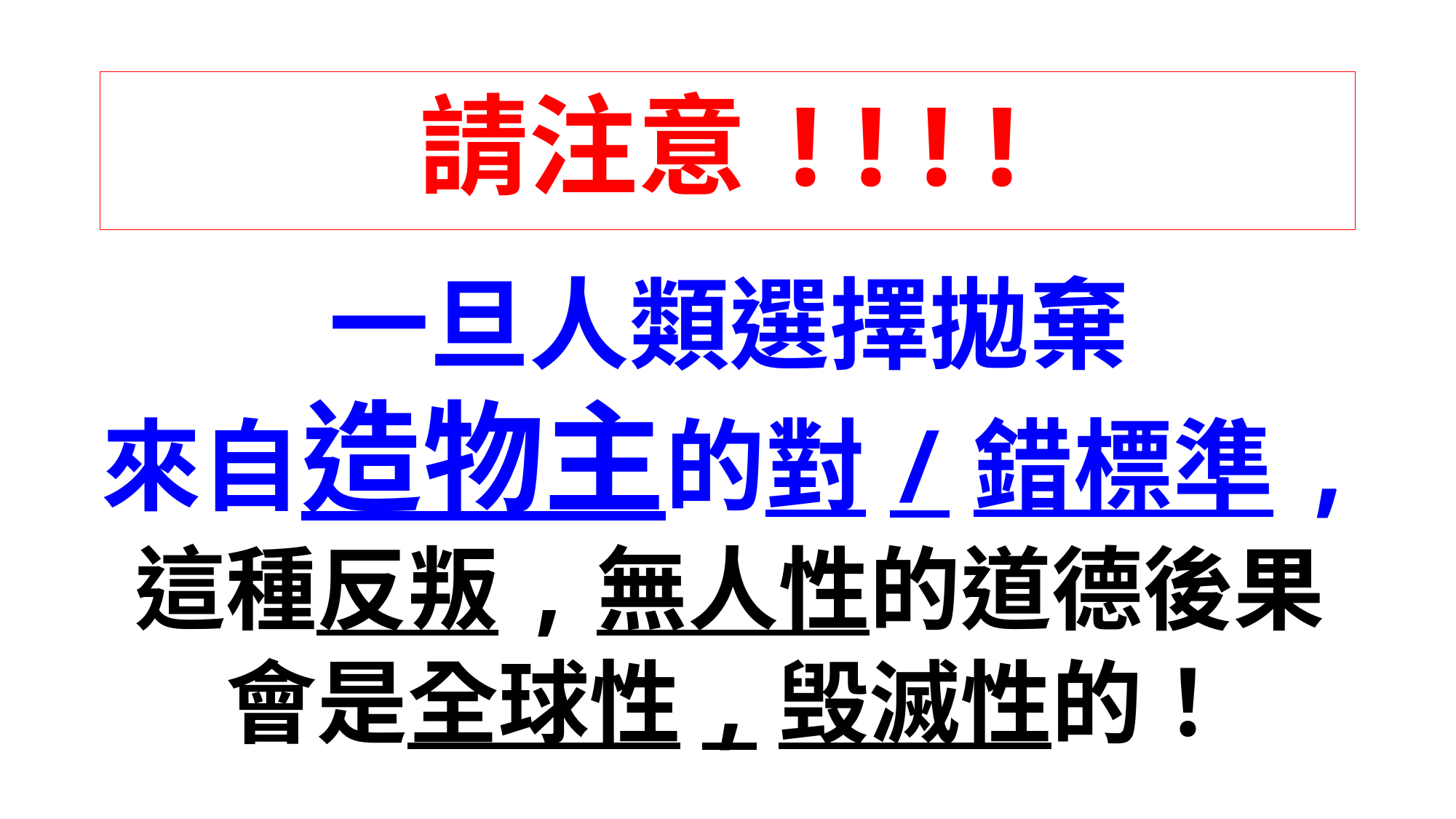

# 請注意!!!!

一旦人類選擇拋棄
來自造物主的對/錯標準,
這種反叛,無人性的道德後果
會是全球性,毁滅性的！